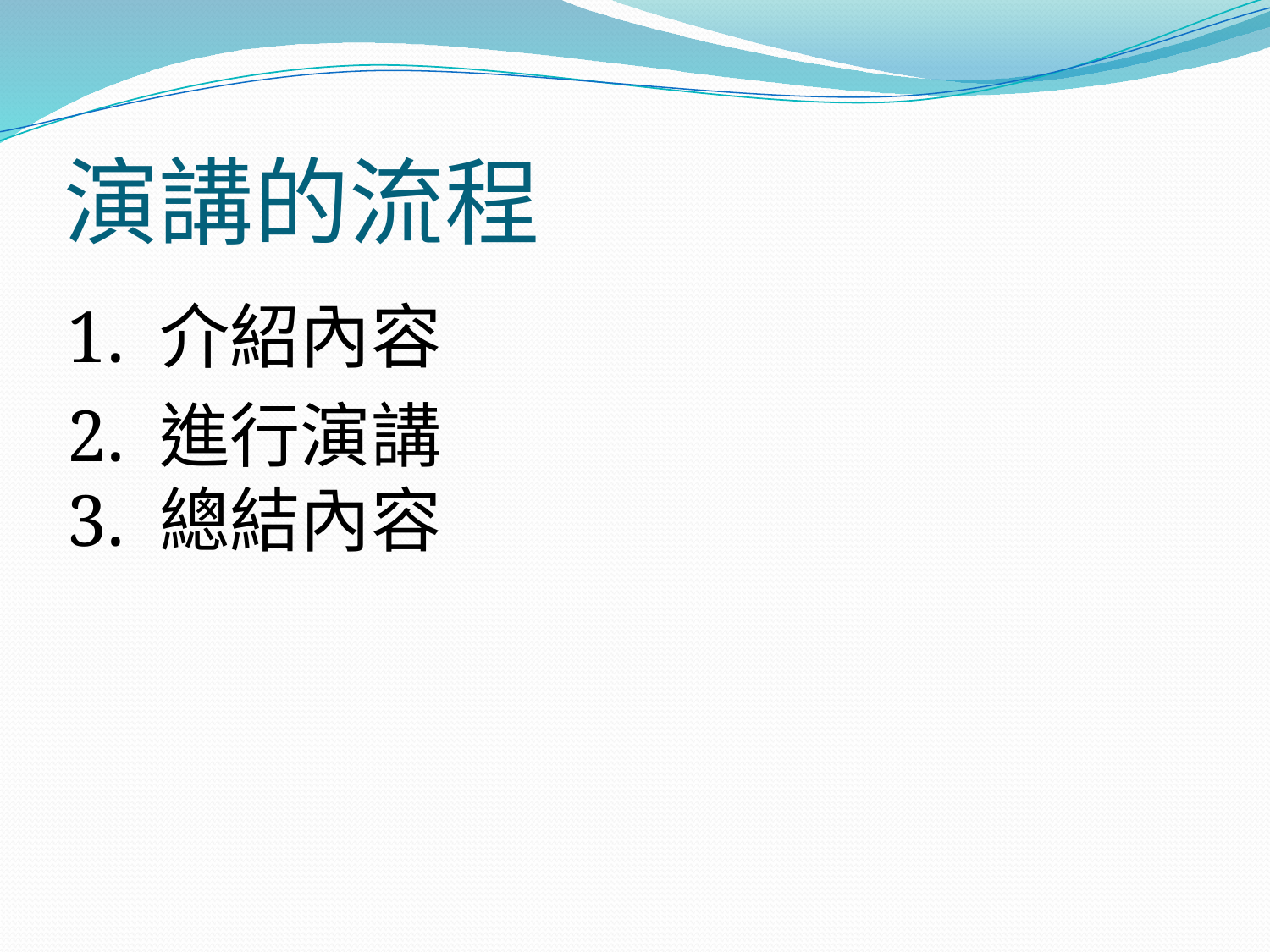

# 演講的流程
1. 介紹內容
2. 進行演講
3. 總結內容